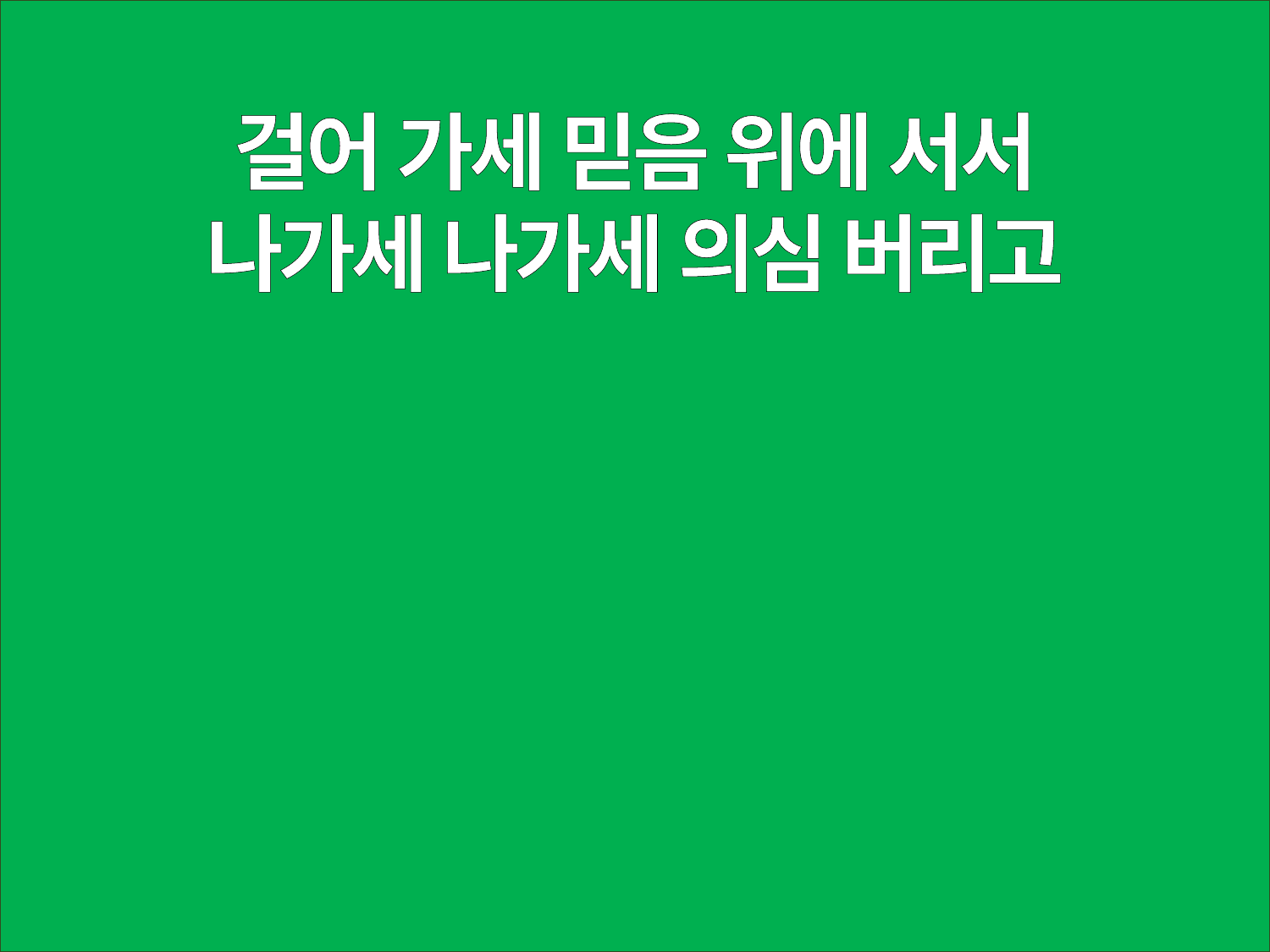

걸어 가세 믿음 위에 서서
나가세 나가세 의심 버리고